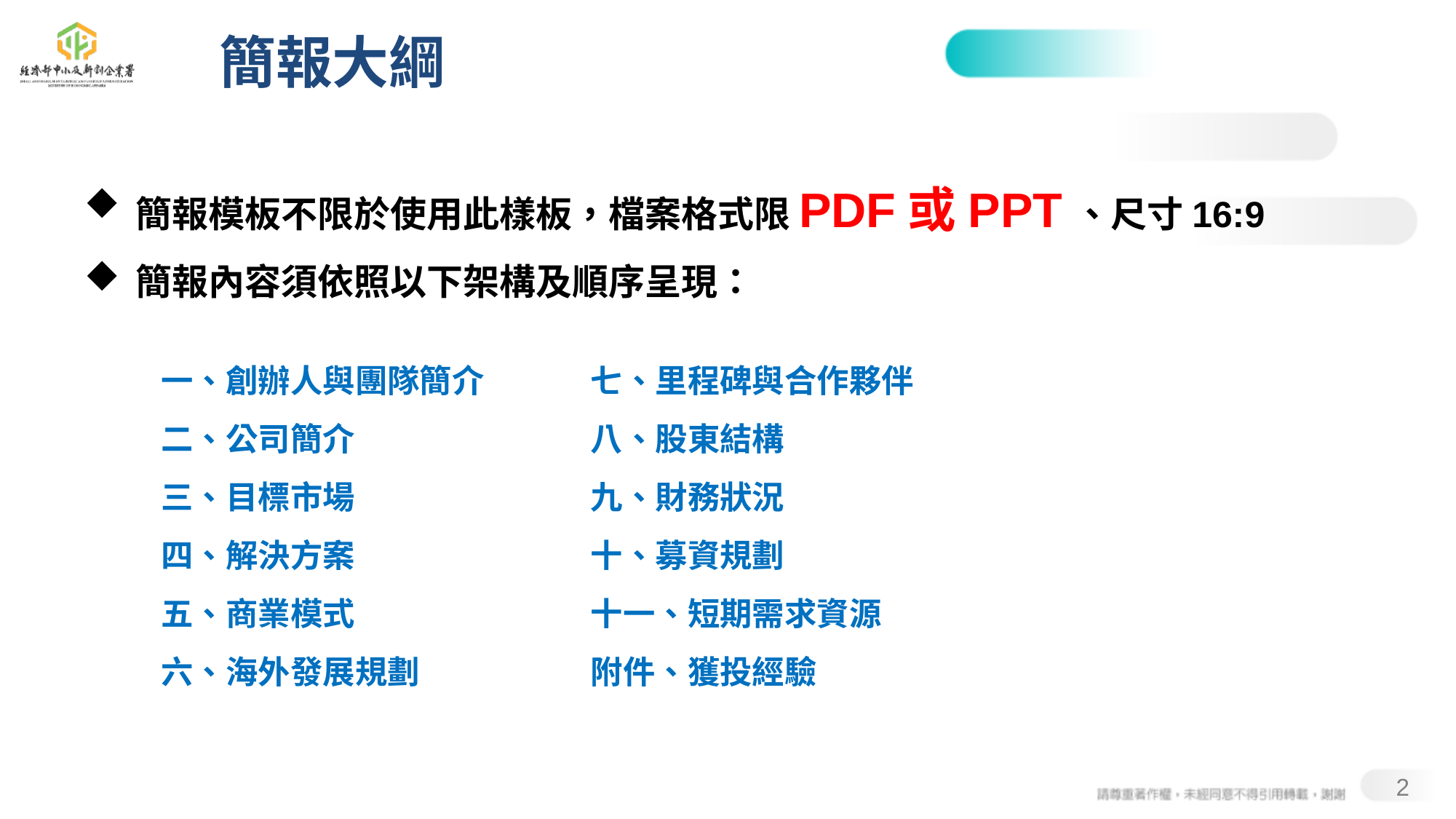

# 簡報大綱

簡報模板不限於使用此樣板，檔案格式限PDF或PPT、尺寸16:9
簡報內容須依照以下架構及順序呈現：
一、創辦人與團隊簡介
二、公司簡介
三、目標市場
四、解決方案
五、商業模式
六、海外發展規劃
七、里程碑與合作夥伴
八、股東結構
九、財務狀況
十、募資規劃
十一、短期需求資源
附件、獲投經驗
2